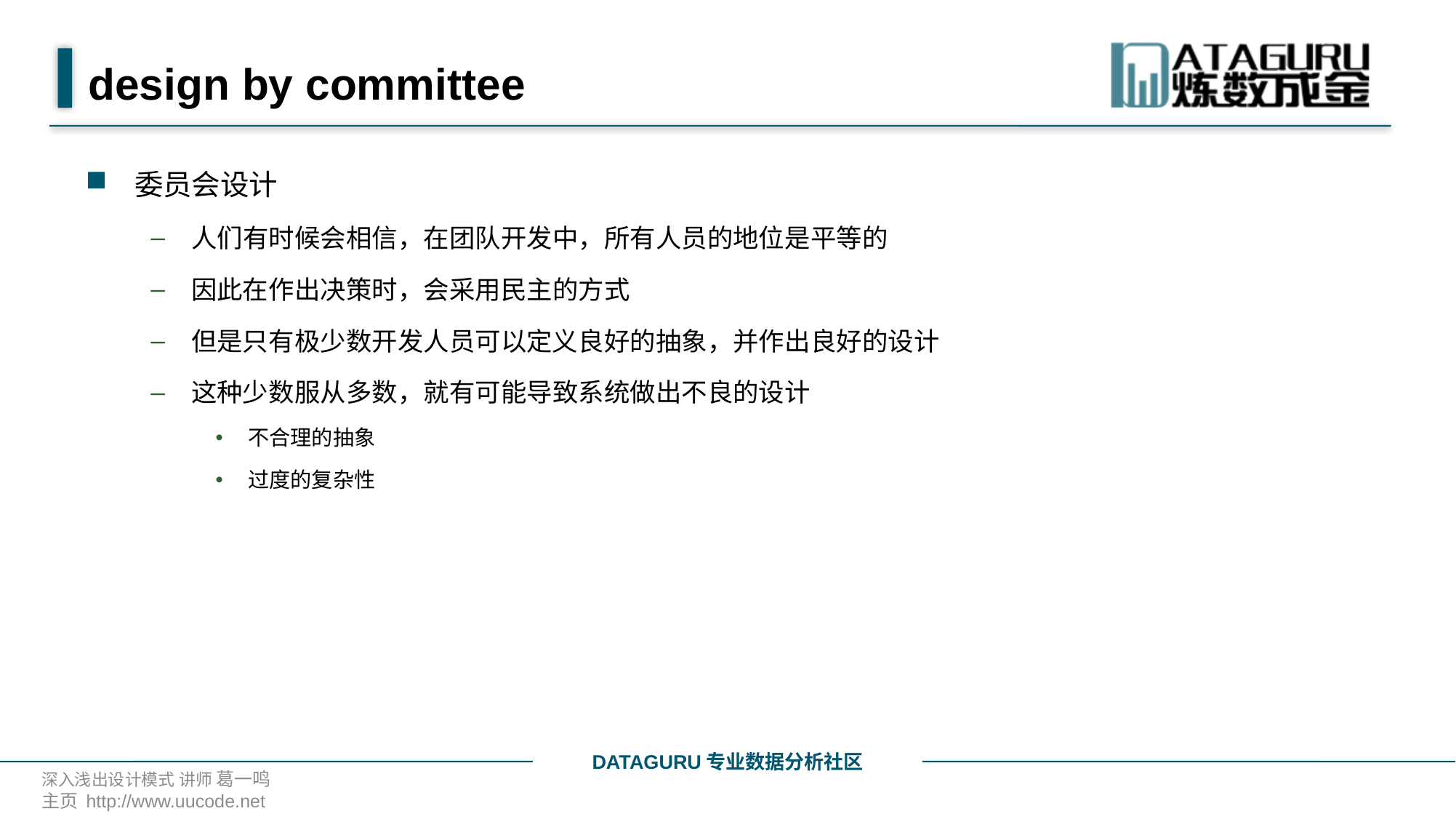

# design by committee
委员会设计
人们有时候会相信，在团队开发中，所有人员的地位是平等的
因此在作出决策时，会采用民主的方式
但是只有极少数开发人员可以定义良好的抽象，并作出良好的设计
这种少数服从多数，就有可能导致系统做出不良的设计
不合理的抽象
过度的复杂性